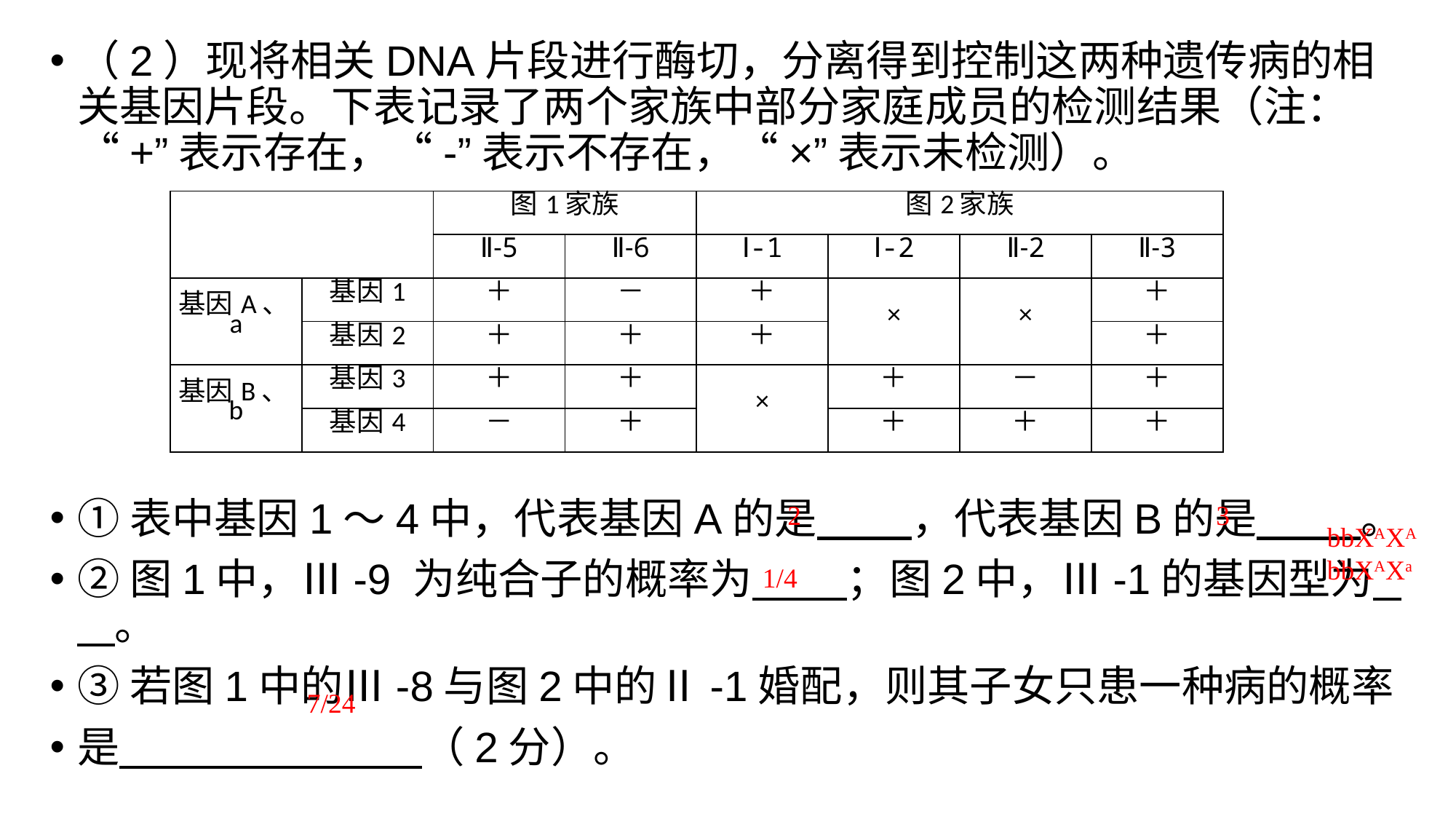

（2）现将相关DNA片段进行酶切，分离得到控制这两种遗传病的相关基因片段。下表记录了两个家族中部分家庭成员的检测结果（注：“+”表示存在，“-”表示不存在，“×”表示未检测）。

①表中基因1～4中，代表基因A的是          ，代表基因B的是           。
②图1中，Ⅲ-9 为纯合子的概率为          ；图2中，Ⅲ-1的基因型为        。
③若图1中的Ⅲ-8与图2中的Ⅱ-1婚配，则其子女只患一种病的概率
是                                （2分）。

|  |  | 图1家族 |  | 图2家族 |  |  |  |
| --- | --- | --- | --- | --- | --- | --- | --- |
|  |  | Ⅱ-5 | Ⅱ-6 | Ⅰ-1 | Ⅰ-2 | Ⅱ-2 | Ⅱ-3 |
| 基因A、a | 基因1 | ＋ | － | ＋ | × | × | ＋ |
|  | 基因2 | ＋ | ＋ | ＋ |  |  | ＋ |
| 基因B、b | 基因3 | ＋ | ＋ | × | ＋ | － | ＋ |
|  | 基因4 | － | ＋ |  | ＋ | ＋ | ＋ |
2
3
bbXAXA
bbXAXa
1/4
7/24